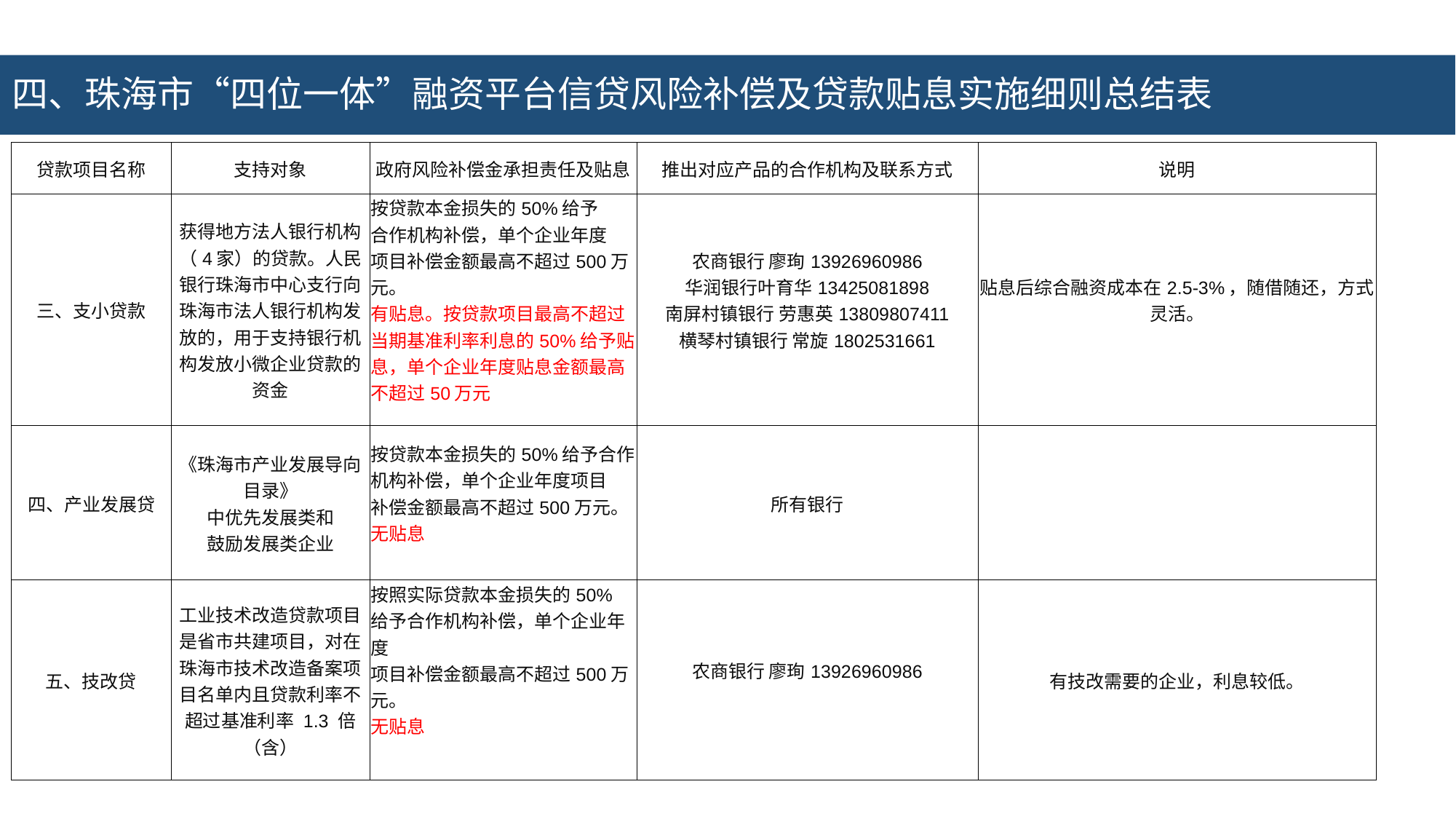

四、珠海市“四位一体”融资平台信贷风险补偿及贷款贴息实施细则总结表
| 贷款项目名称 | 支持对象 | 政府风险补偿金承担责任及贴息 | 推出对应产品的合作机构及联系方式 | 说明 |
| --- | --- | --- | --- | --- |
| 三、支小贷款 | 获得地方法人银行机构（4家）的贷款。人民银行珠海市中心支行向珠海市法人银行机构发放的，用于支持银行机构发放小微企业贷款的资金 | 按贷款本金损失的50%给予 合作机构补偿，单个企业年度 项目补偿金额最高不超过500万元。 有贴息。按贷款项目最高不超过当期基准利率利息的50%给予贴息，单个企业年度贴息金额最高不超过50万元 | 农商银行 廖珣13926960986 华润银行叶育华13425081898 南屏村镇银行 劳惠英13809807411 横琴村镇银行 常旋1802531661 | 贴息后综合融资成本在2.5-3%，随借随还，方式灵活。 |
| 四、产业发展贷 | 《珠海市产业发展导向目录》 中优先发展类和 鼓励发展类企业 | 按贷款本金损失的50%给予合作 机构补偿，单个企业年度项目 补偿金额最高不超过500万元。 无贴息 | 所有银行 |  |
| 五、技改贷 | 工业技术改造贷款项目是省市共建项目，对在珠海市技术改造备案项目名单内且贷款利率不超过基准利率 1.3 倍（含） | 按照实际贷款本金损失的50% 给予合作机构补偿，单个企业年度 项目补偿金额最高不超过500万元。 无贴息 | 农商银行 廖珣13926960986 | 有技改需要的企业，利息较低。 |